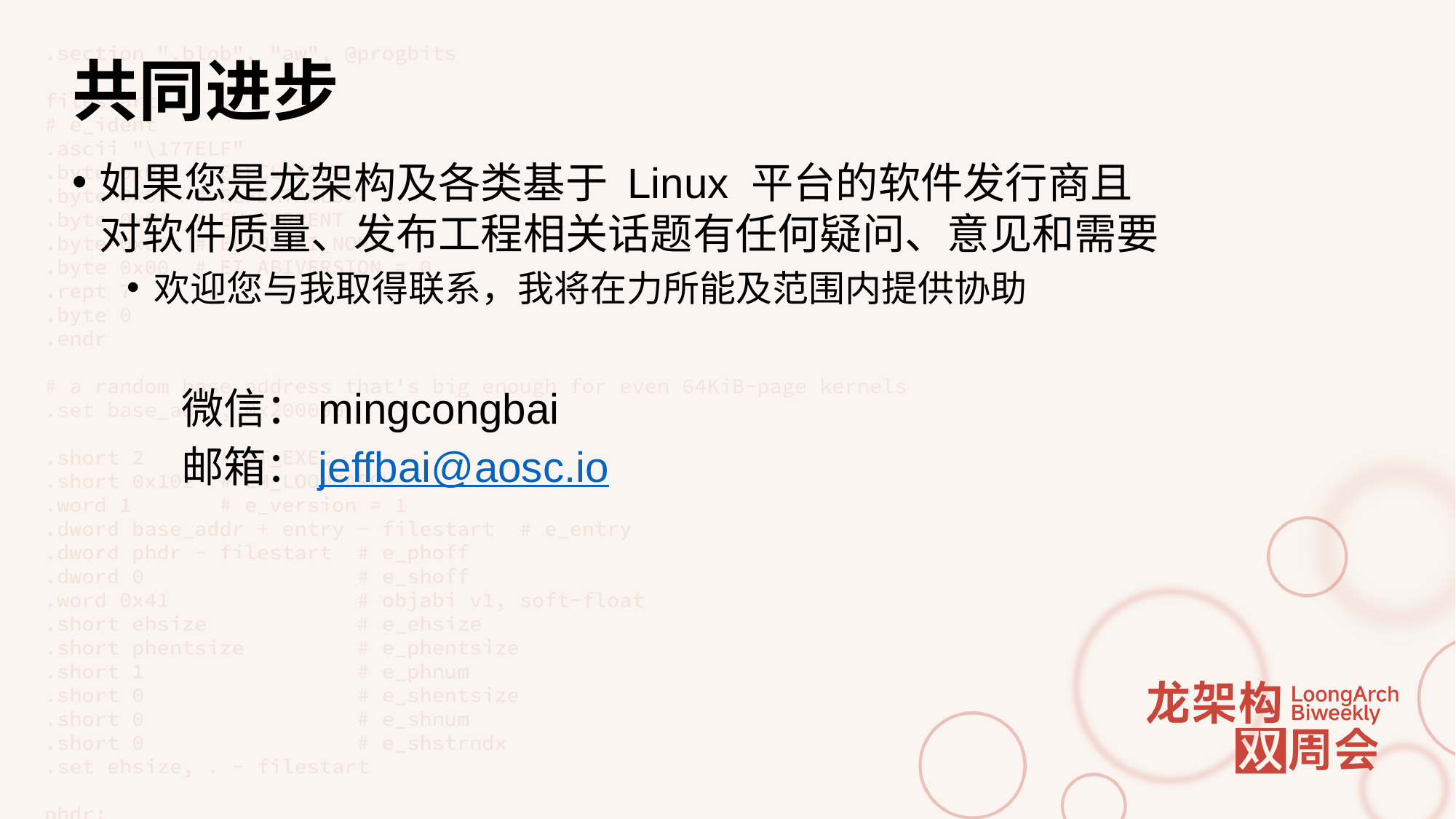

# 共同进步
如果您是龙架构及各类基于 Linux 平台的软件发行商且
对软件质量、发布工程相关话题有任何疑问、意见和需要
欢迎您与我取得联系，我将在力所能及范围内提供协助

微信：mingcongbai
邮箱：jeffbai@aosc.io